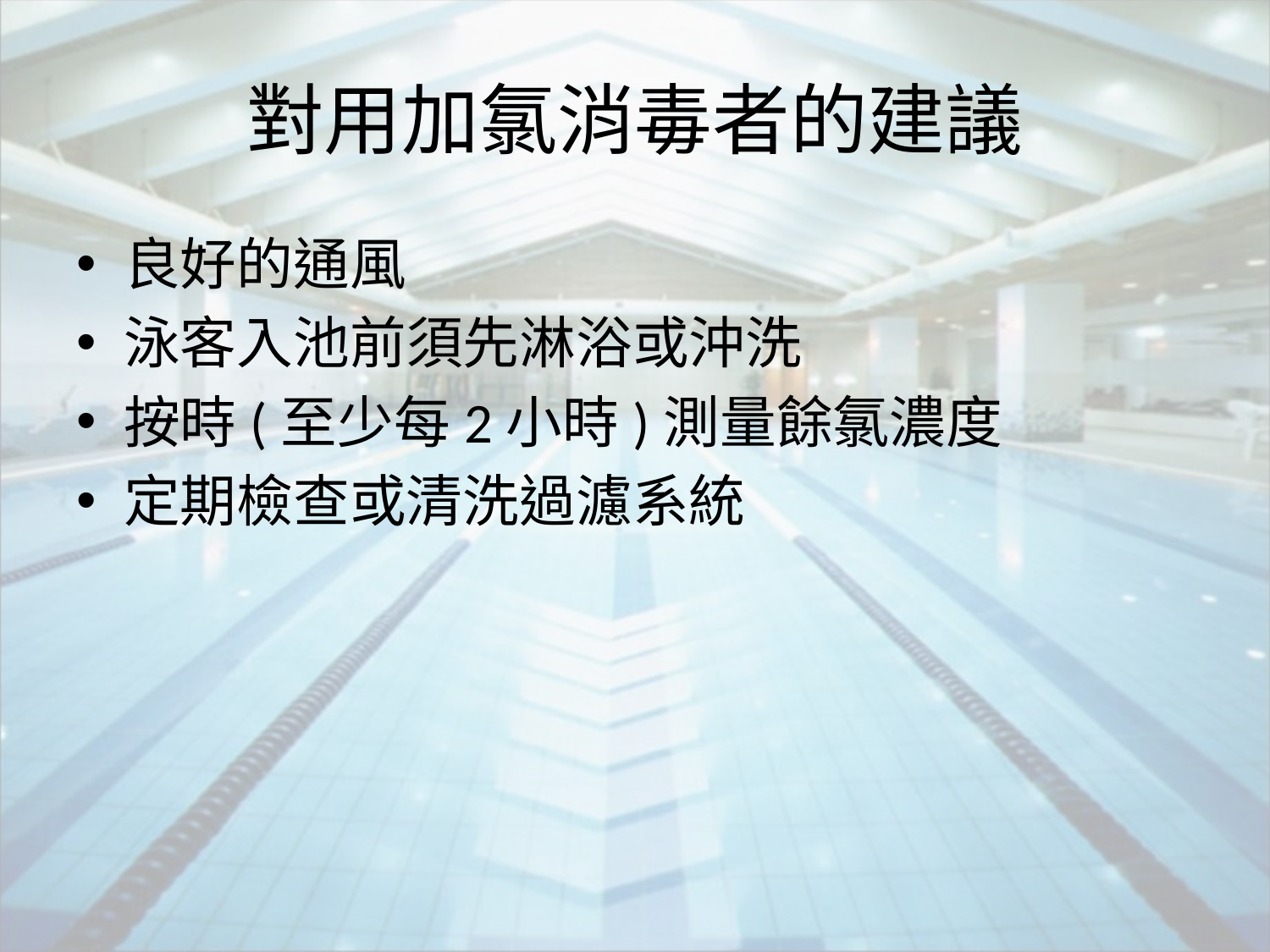

# 對用加氯消毒者的建議
良好的通風
泳客入池前須先淋浴或沖洗
按時(至少每2小時)測量餘氯濃度
定期檢查或清洗過濾系統